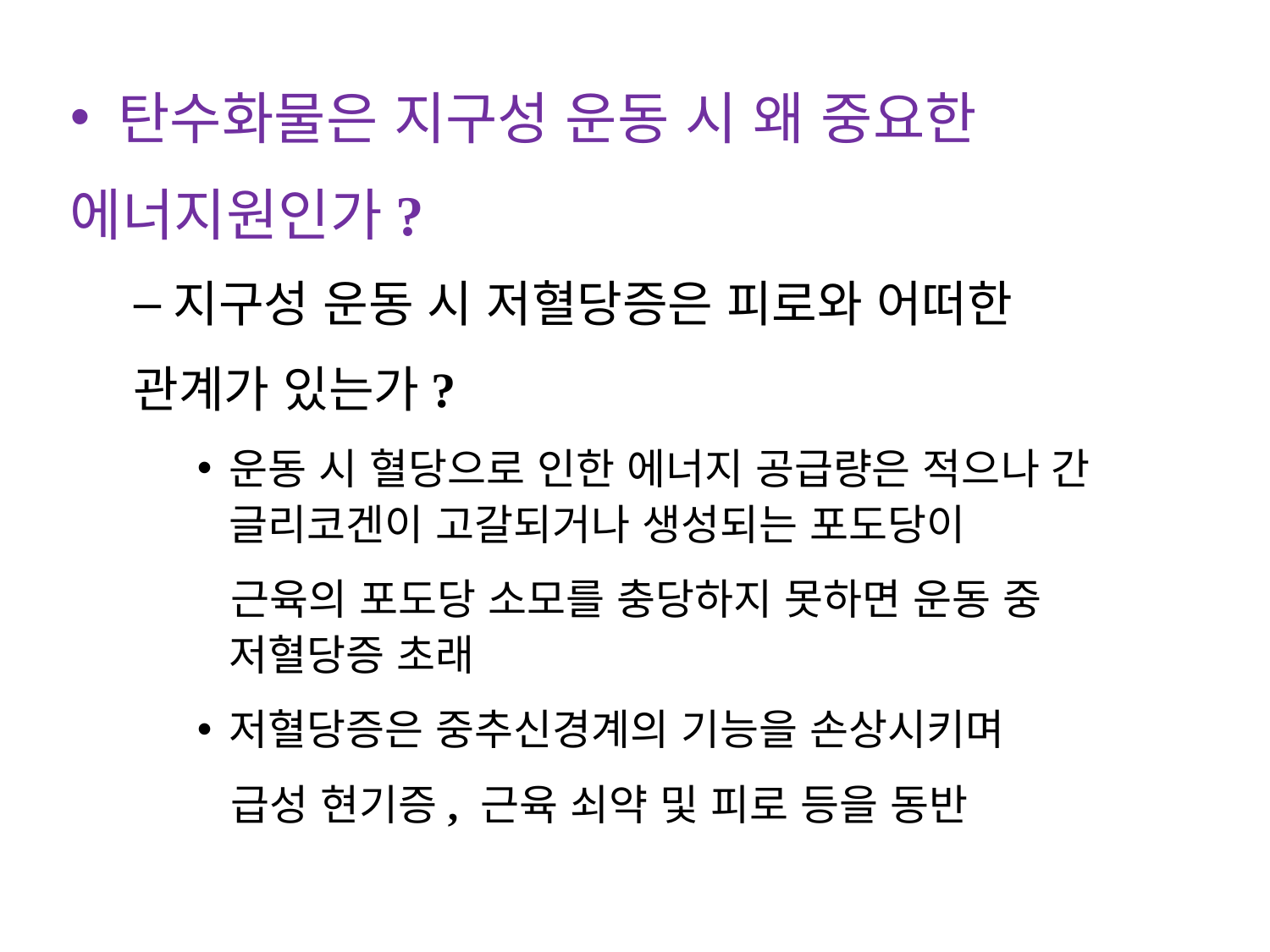

탄수화물은 지구성 운동 시 왜 중요한
에너지원인가?
지구성 운동 시 저혈당증은 피로와 어떠한
관계가 있는가?
운동 시 혈당으로 인한 에너지 공급량은 적으나 간 글리코겐이 고갈되거나 생성되는 포도당이
  근육의 포도당 소모를 충당하지 못하면 운동 중 저혈당증 초래
저혈당증은 중추신경계의 기능을 손상시키며
  급성 현기증, 근육 쇠약 및 피로 등을 동반